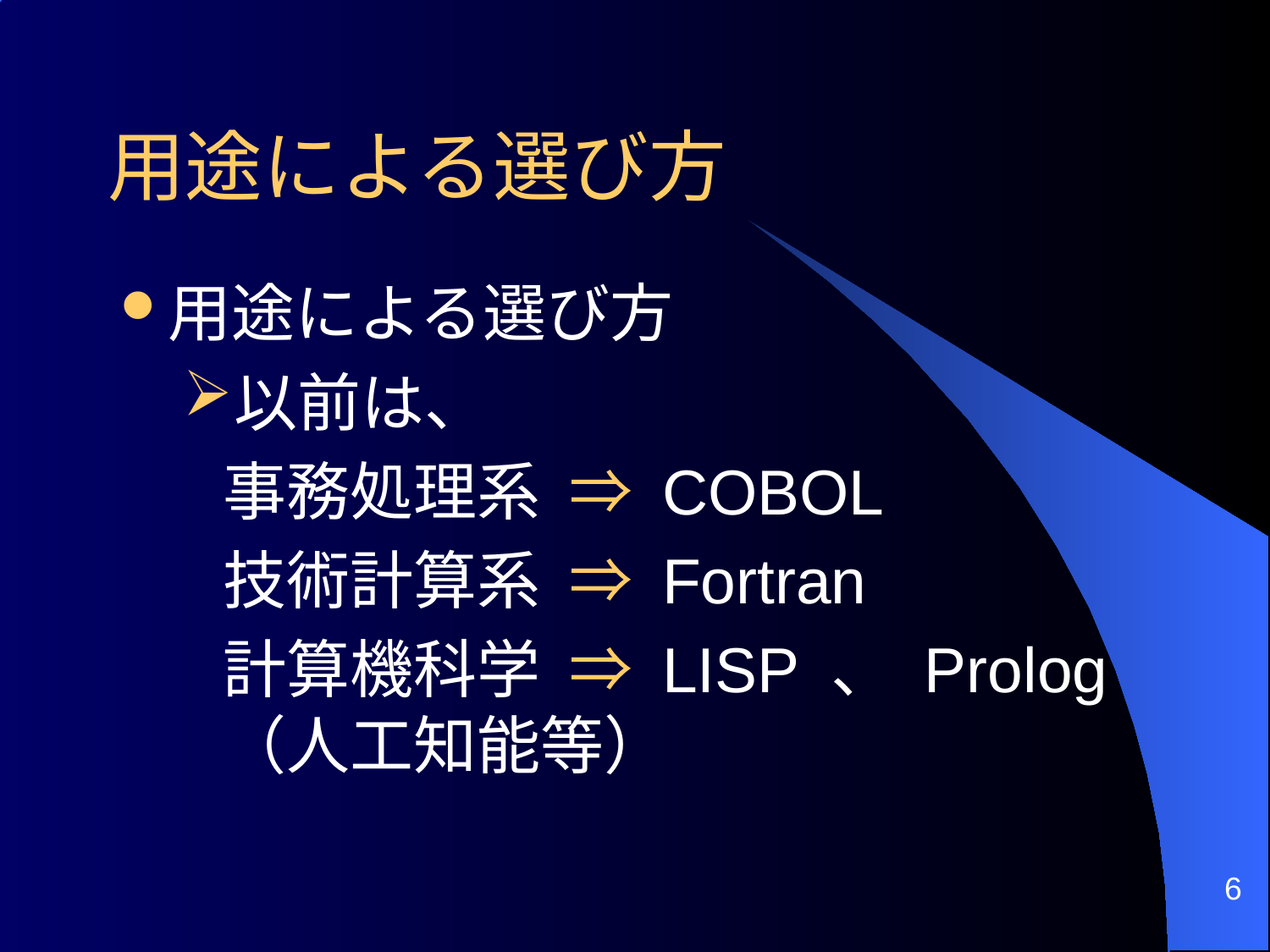

用途による選び方
用途による選び方
以前は、
	事務処理系  ⇒ COBOL
	技術計算系  ⇒ Fortran
	計算機科学  ⇒ LISP 、 Prolog
（人工知能等）
6